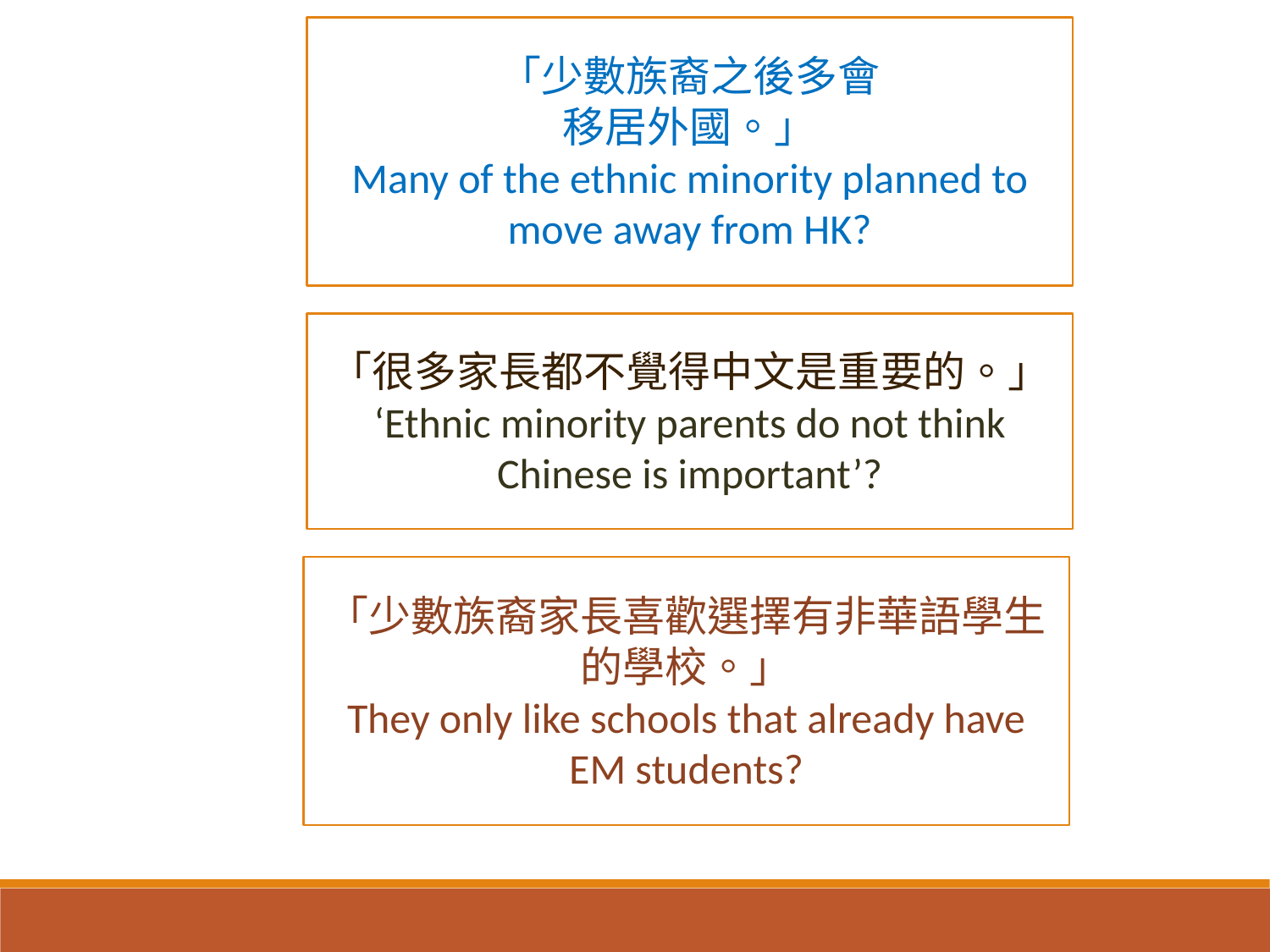

「少數族裔之後多會
移居外國。」
Many of the ethnic minority planned to move away from HK?
「很多家長都不覺得中文是重要的。」
‘Ethnic minority parents do not think Chinese is important’?
「少數族裔家長喜歡選擇有非華語學生的學校。」
They only like schools that already have EM students?